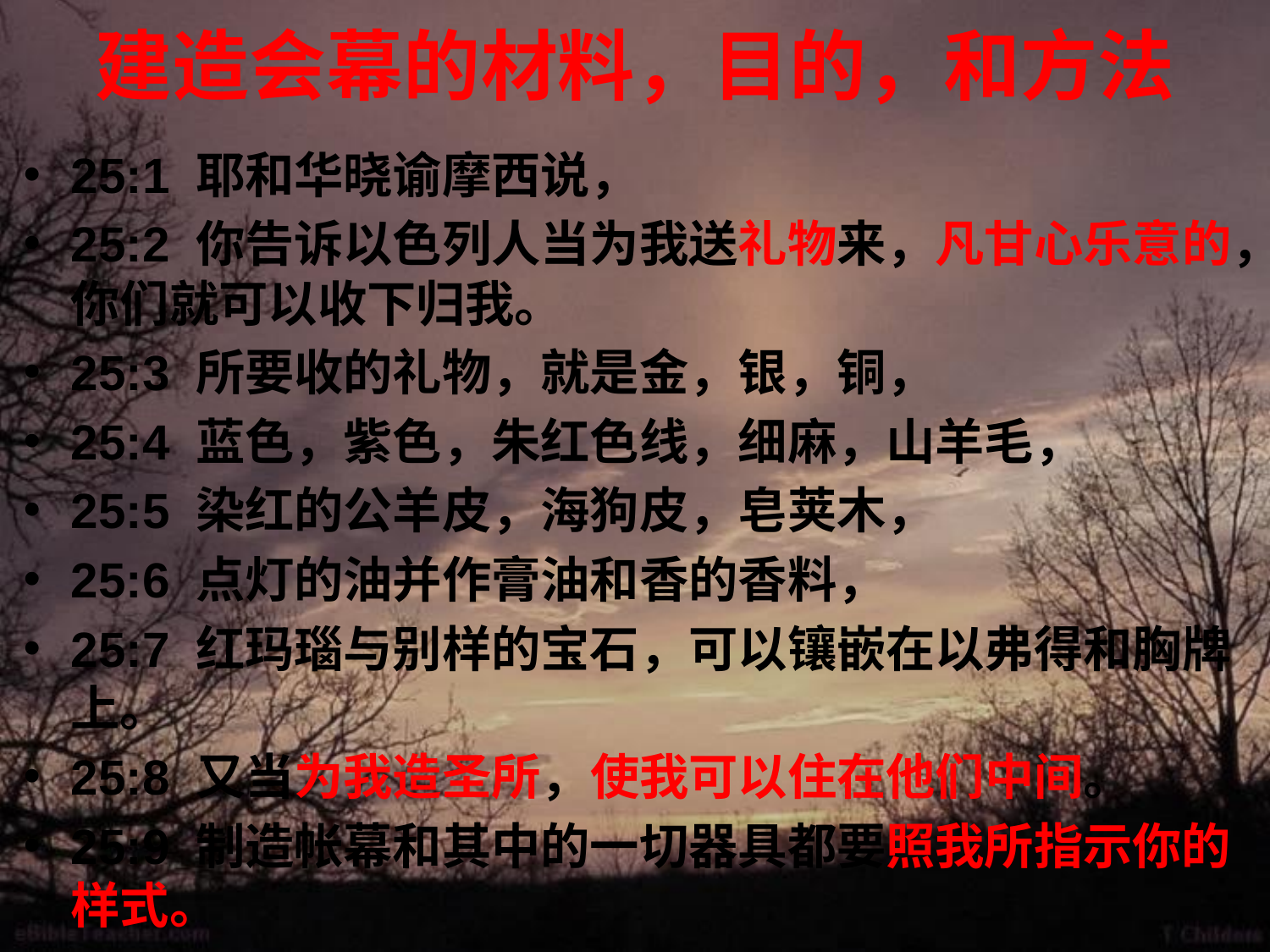

# 建造会幕的材料，目的，和方法
25:1 耶和华晓谕摩西说，
25:2 你告诉以色列人当为我送礼物来，凡甘心乐意的，你们就可以收下归我。
25:3 所要收的礼物，就是金，银，铜，
25:4 蓝色，紫色，朱红色线，细麻，山羊毛，
25:5 染红的公羊皮，海狗皮，皂荚木，
25:6 点灯的油并作膏油和香的香料，
25:7 红玛瑙与别样的宝石，可以镶嵌在以弗得和胸牌上。
25:8 又当为我造圣所，使我可以住在他们中间。
25:9 制造帐幕和其中的一切器具都要照我所指示你的样式。